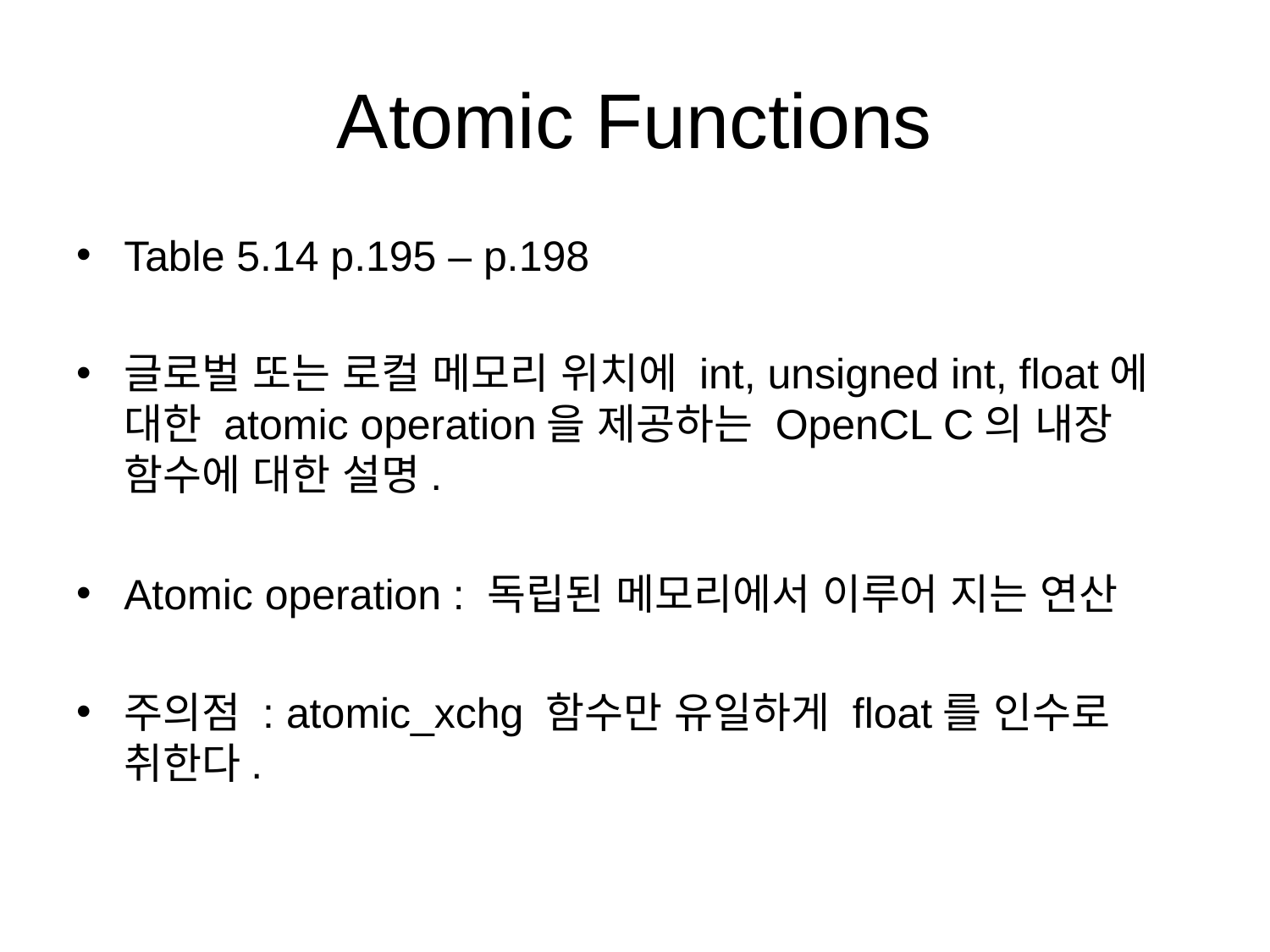

# Atomic Functions
Table 5.14 p.195 – p.198

글로벌 또는 로컬 메모리 위치에 int, unsigned int, float에 대한 atomic operation을 제공하는 OpenCL C의 내장 함수에 대한 설명.

Atomic operation : 독립된 메모리에서 이루어 지는 연산

주의점 : atomic_xchg 함수만 유일하게 float를 인수로 	     취한다.